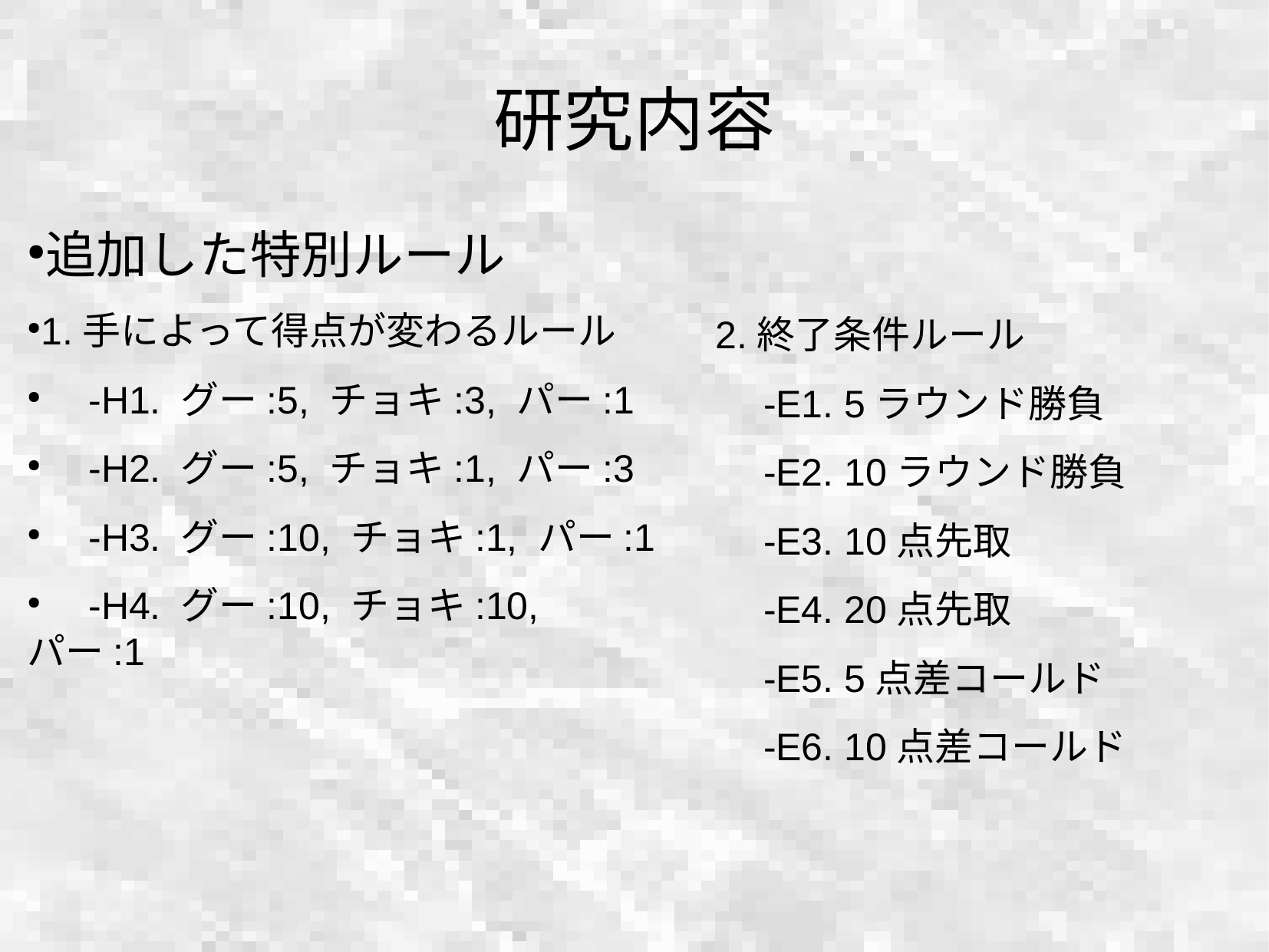

研究内容
追加した特別ルール
1.手によって得点が変わるルール
　-H1. グー:5, チョキ:3, パー:1
　-H2. グー:5, チョキ:1, パー:3
　-H3. グー:10, チョキ:1, パー:1
　-H4. グー:10, チョキ:10, パー:1

2.終了条件ルール
　-E1. 5ラウンド勝負
　-E2. 10ラウンド勝負
　-E3. 10点先取
　-E4. 20点先取
　-E5. 5点差コールド
　-E6. 10点差コールド